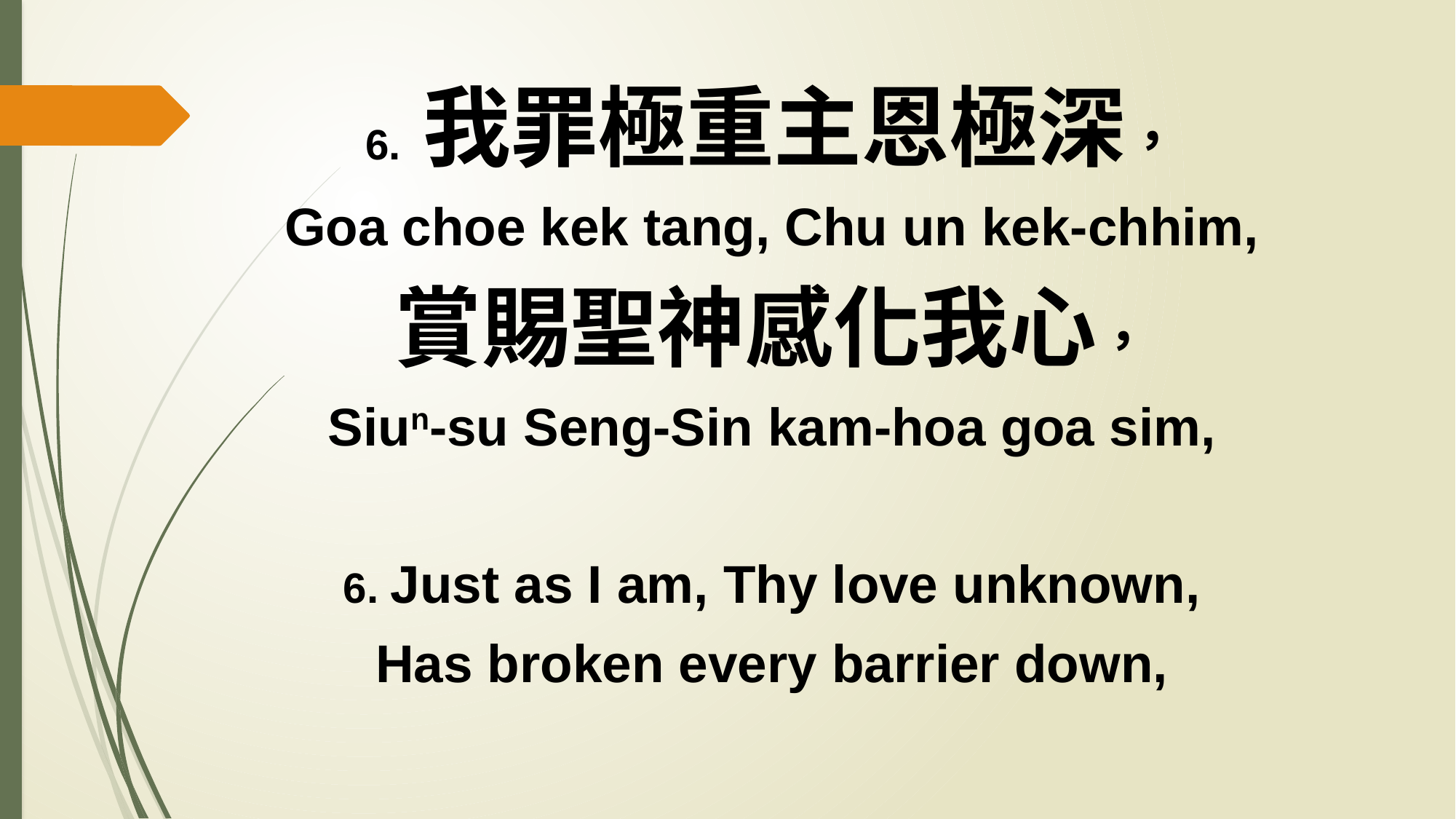

6. 我罪極重主恩極深，
Goa choe kek tang, Chu un kek-chhim,
賞賜聖神感化我心，
Siun-su Seng-Sin kam-hoa goa sim,

6. Just as I am, Thy love unknown,
Has broken every barrier down,